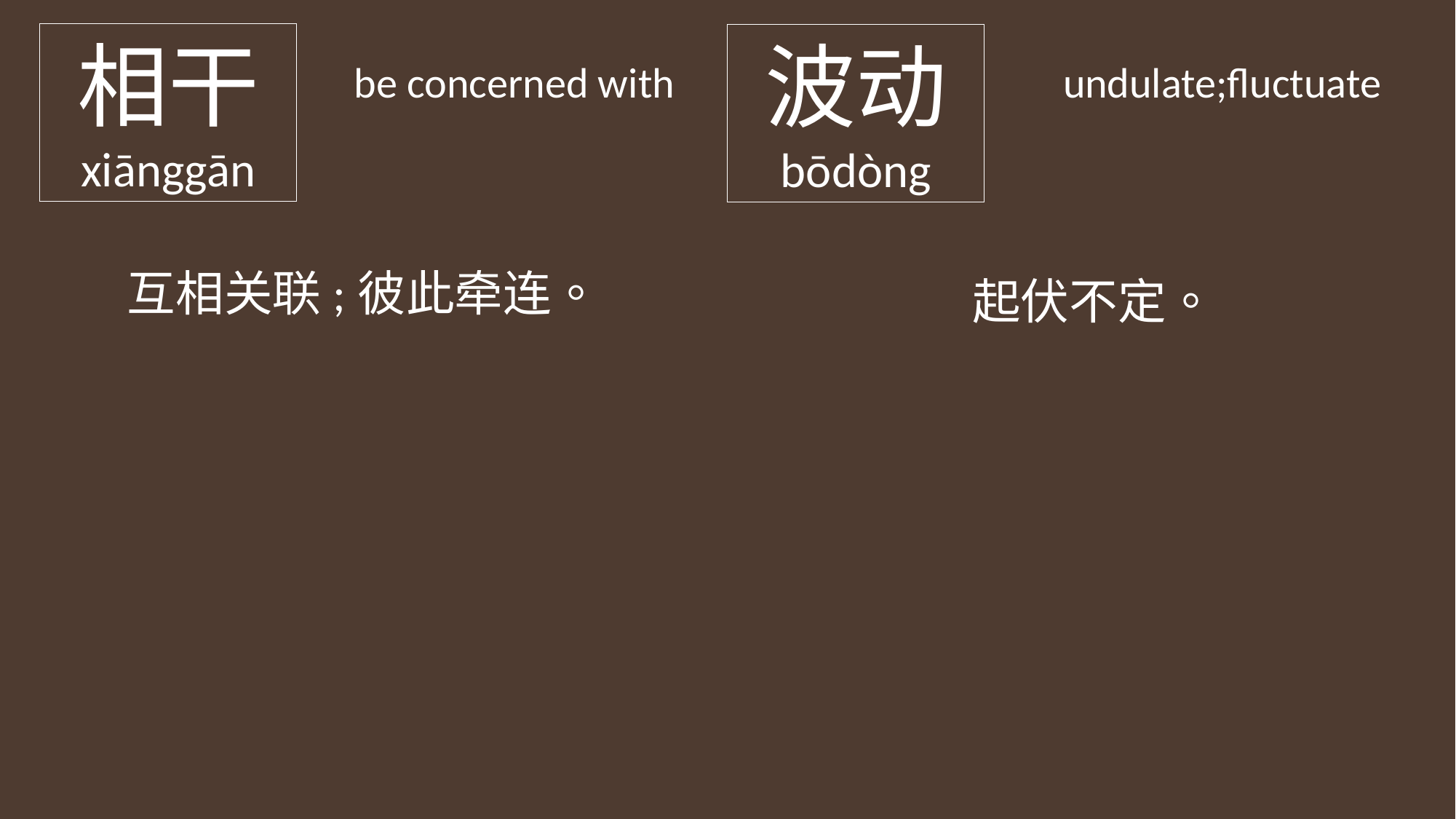

相干
xiānggān
波动
bōdòng
be concerned with
undulate;fluctuate
互相关联;彼此牵连。
起伏不定。